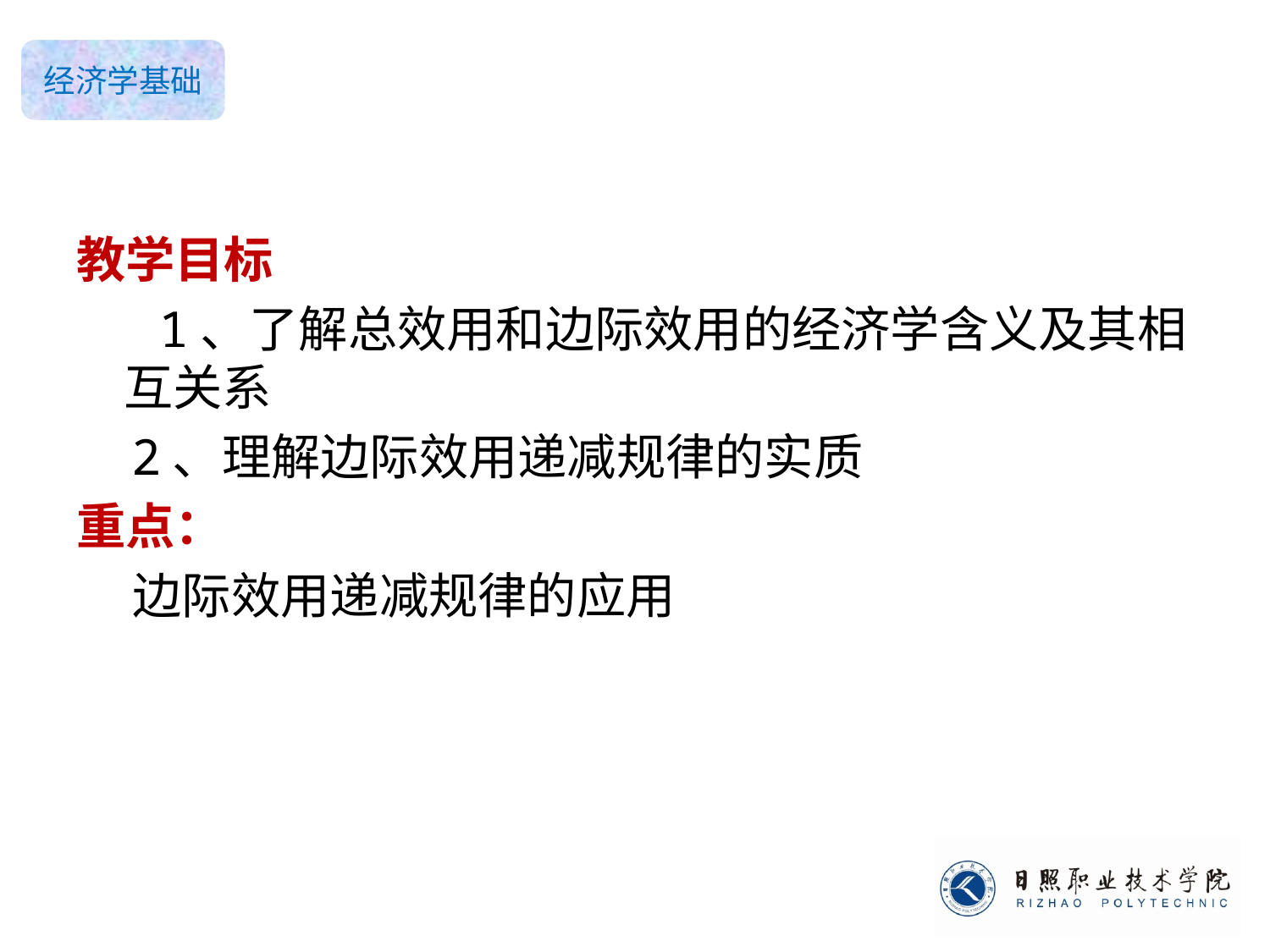

教学目标
      1、了解总效用和边际效用的经济学含义及其相互关系
    2、理解边际效用递减规律的实质
重点：
    边际效用递减规律的应用